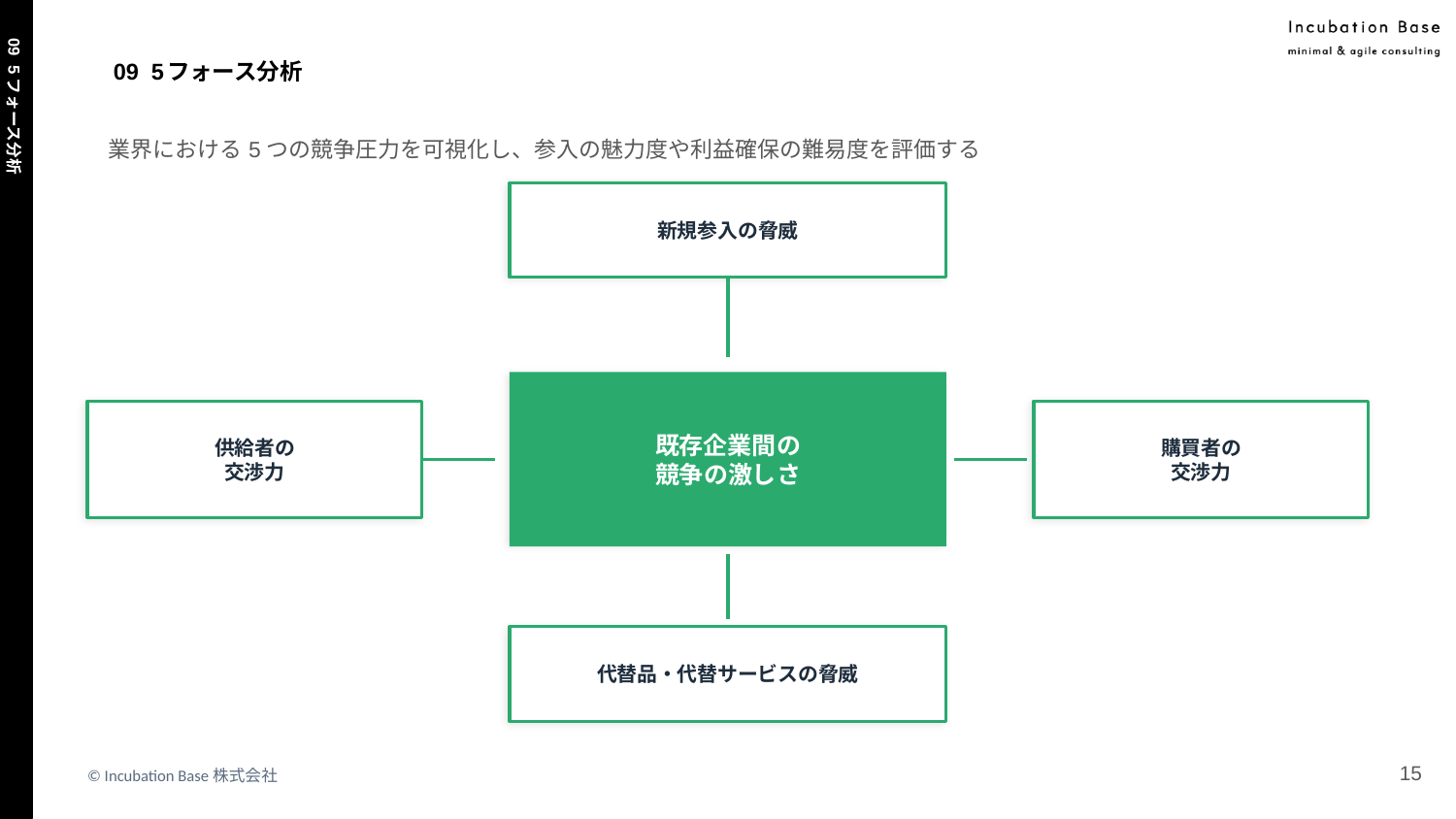

# 09  5フォース分析
業界における5つの競争圧力を可視化し、参入の魅力度や利益確保の難易度を評価する

新規参入の脅威

既存企業間の
競争の激しさ
09  5フォース分析

供給者の
交渉力

購買者の
交渉力

代替品・代替サービスの脅威
15
© Incubation Base株式会社